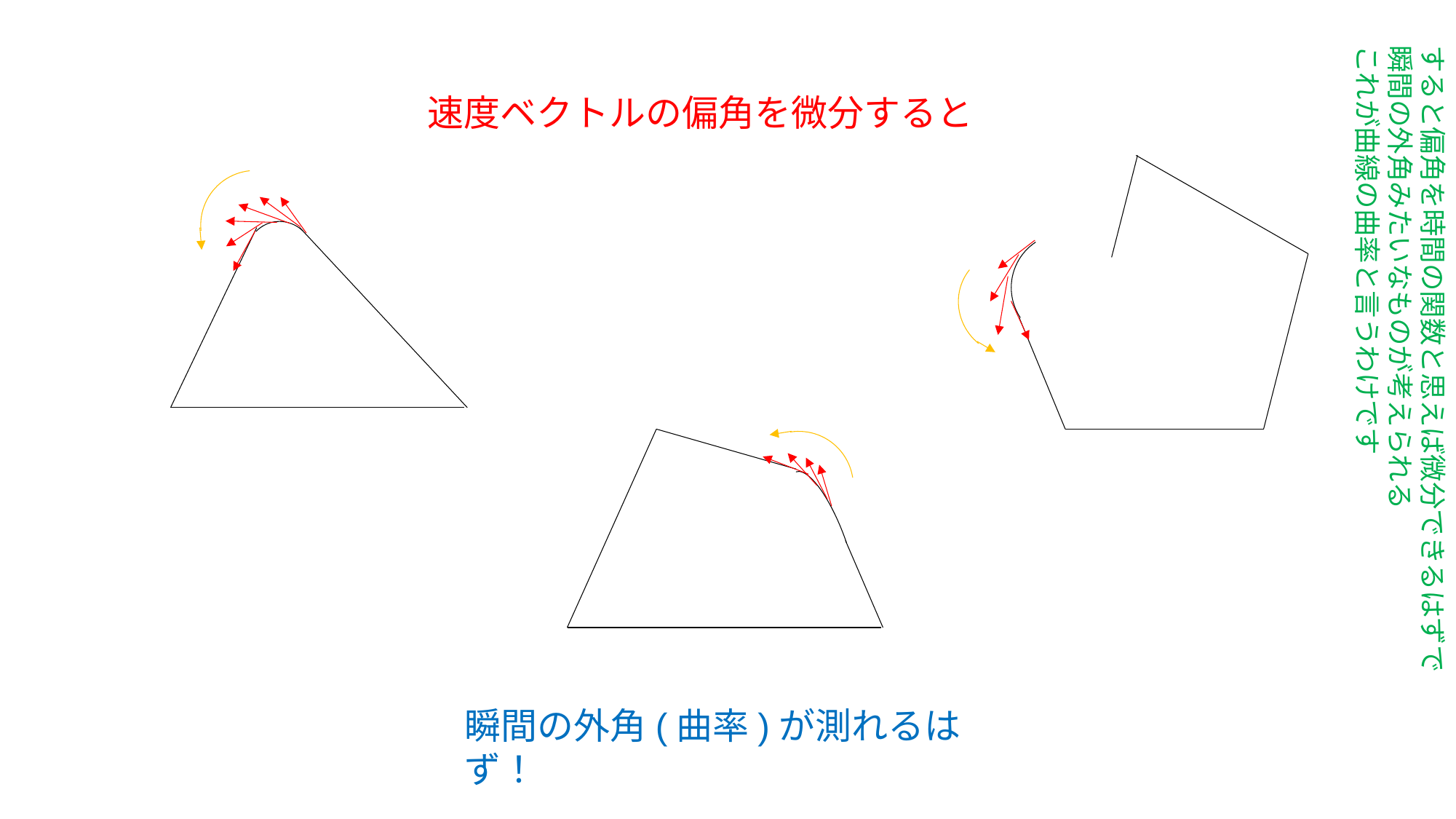

すると偏角を時間の関数と思えば微分できるはずで
瞬間の外角みたいなものが考えられる
これが曲線の曲率と言うわけです
速度ベクトルの偏角を微分すると

瞬間の外角(曲率)が測れるはず！